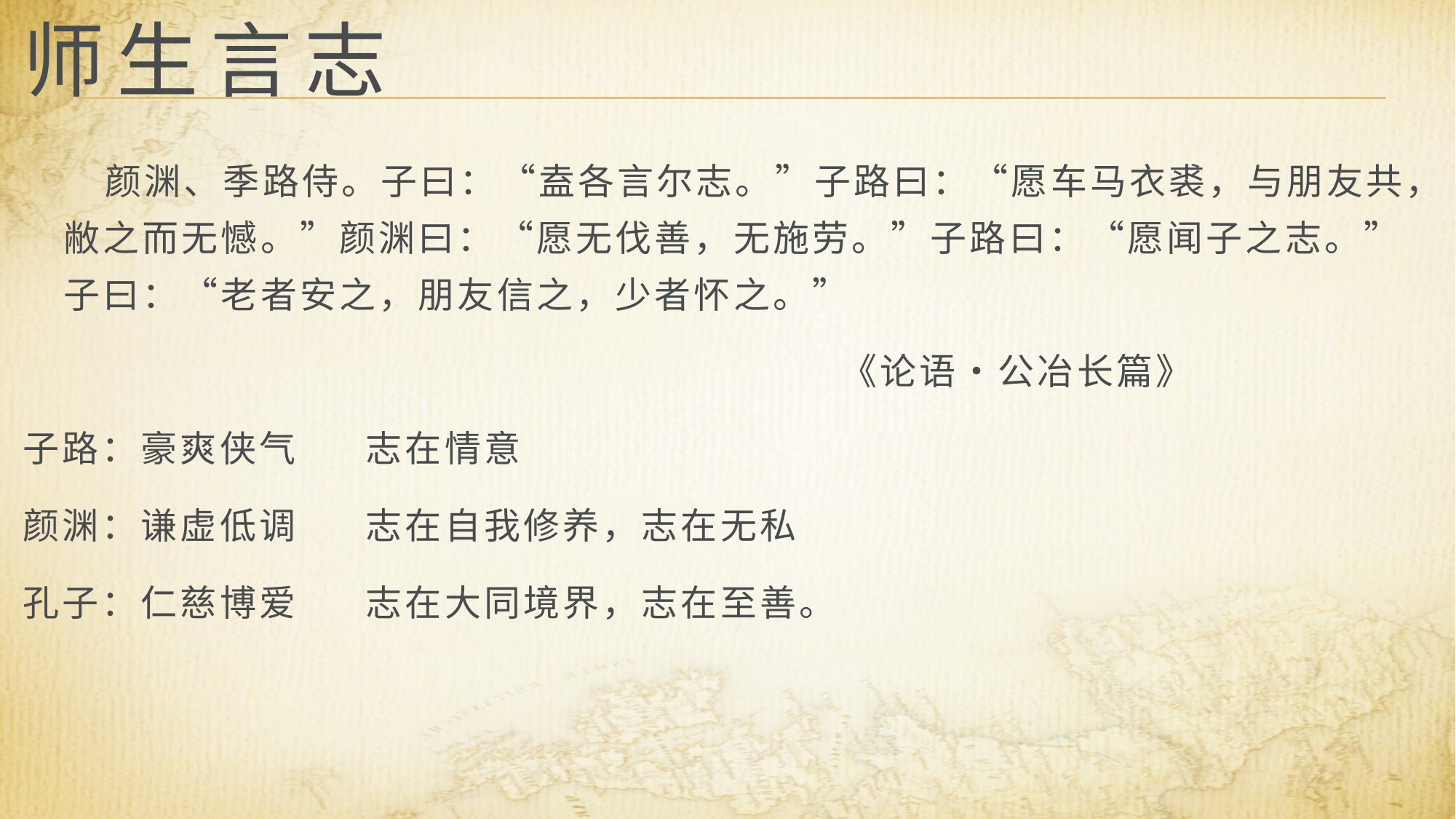

师生言志
         颜渊、季路侍。子曰：“盍各言尔志。”子路曰：“愿车马衣裘，与朋友共，敝之而无憾。”颜渊曰：“愿无伐善，无施劳。”子路曰：“愿闻子之志。”子曰：“老者安之，朋友信之，少者怀之。”
                                                                        《论语•公冶长篇》
子路：豪爽侠气      志在情意
颜渊：谦虚低调      志在自我修养，志在无私
孔子：仁慈博爱      志在大同境界，志在至善。